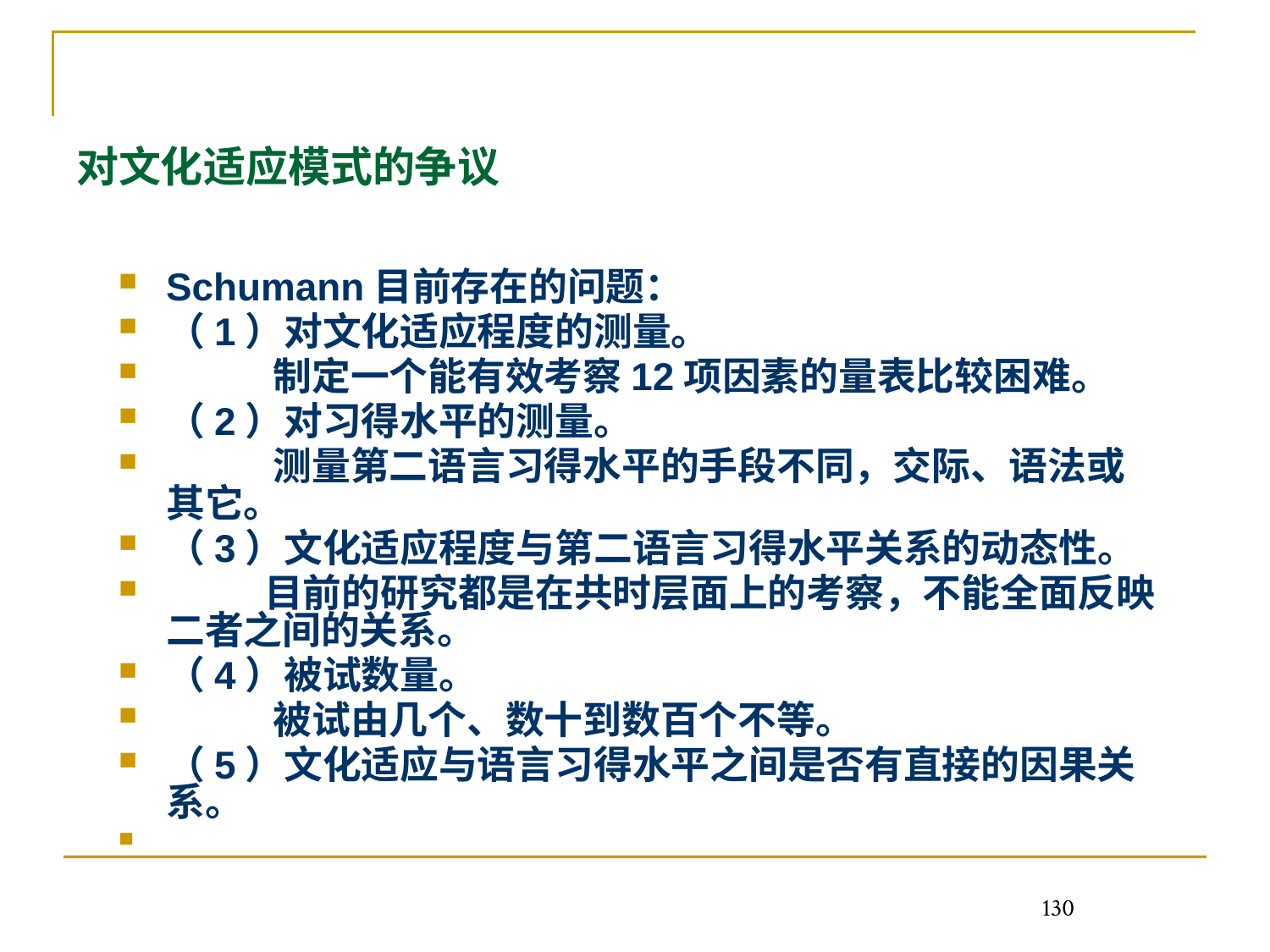

# 对文化适应模式的争议
Schumann目前存在的问题：
（1）对文化适应程度的测量。
           制定一个能有效考察12项因素的量表比较困难。
（2）对习得水平的测量。
           测量第二语言习得水平的手段不同，交际、语法或其它。
（3）文化适应程度与第二语言习得水平关系的动态性。
          目前的研究都是在共时层面上的考察，不能全面反映二者之间的关系。
（4）被试数量。
           被试由几个、数十到数百个不等。
（5）文化适应与语言习得水平之间是否有直接的因果关系。

130